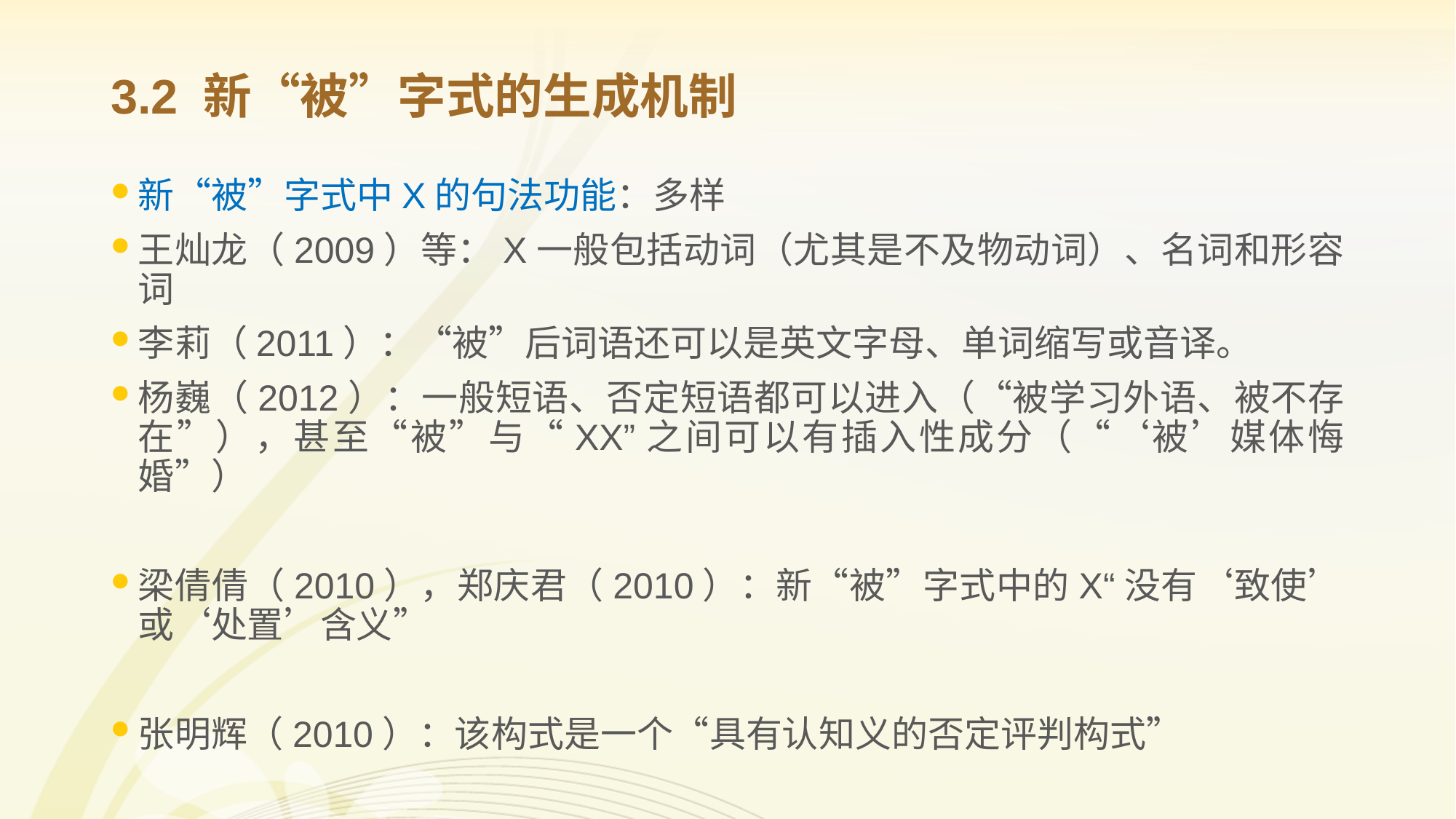

# 3.2 新“被”字式的生成机制
新“被”字式中X的句法功能：多样
王灿龙（2009）等：X一般包括动词（尤其是不及物动词）、名词和形容词
李莉（2011）：“被”后词语还可以是英文字母、单词缩写或音译。
杨巍（2012）：一般短语、否定短语都可以进入（“被学习外语、被不存在”），甚至“被”与“XX”之间可以有插入性成分（“‘被’媒体悔婚”）

梁倩倩（2010），郑庆君（2010）：新“被”字式中的X“没有‘致使’或‘处置’含义”

张明辉（2010）：该构式是一个“具有认知义的否定评判构式”